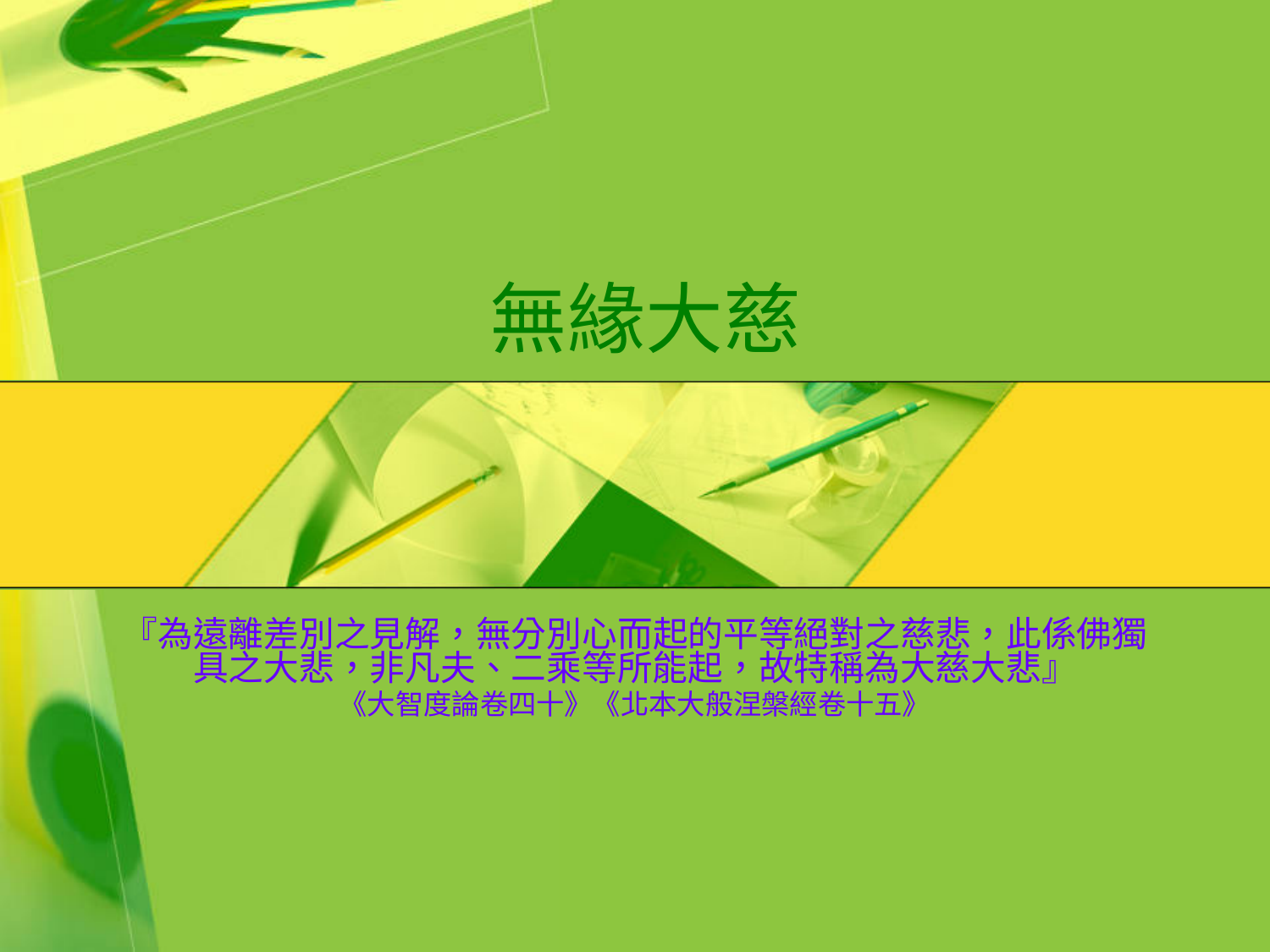

# 無緣大慈
『為遠離差別之見解，無分別心而起的平等絕對之慈悲，此係佛獨具之大悲，非凡夫、二乘等所能起，故特稱為大慈大悲』
《大智度論卷四十》《北本大般涅槃經卷十五》